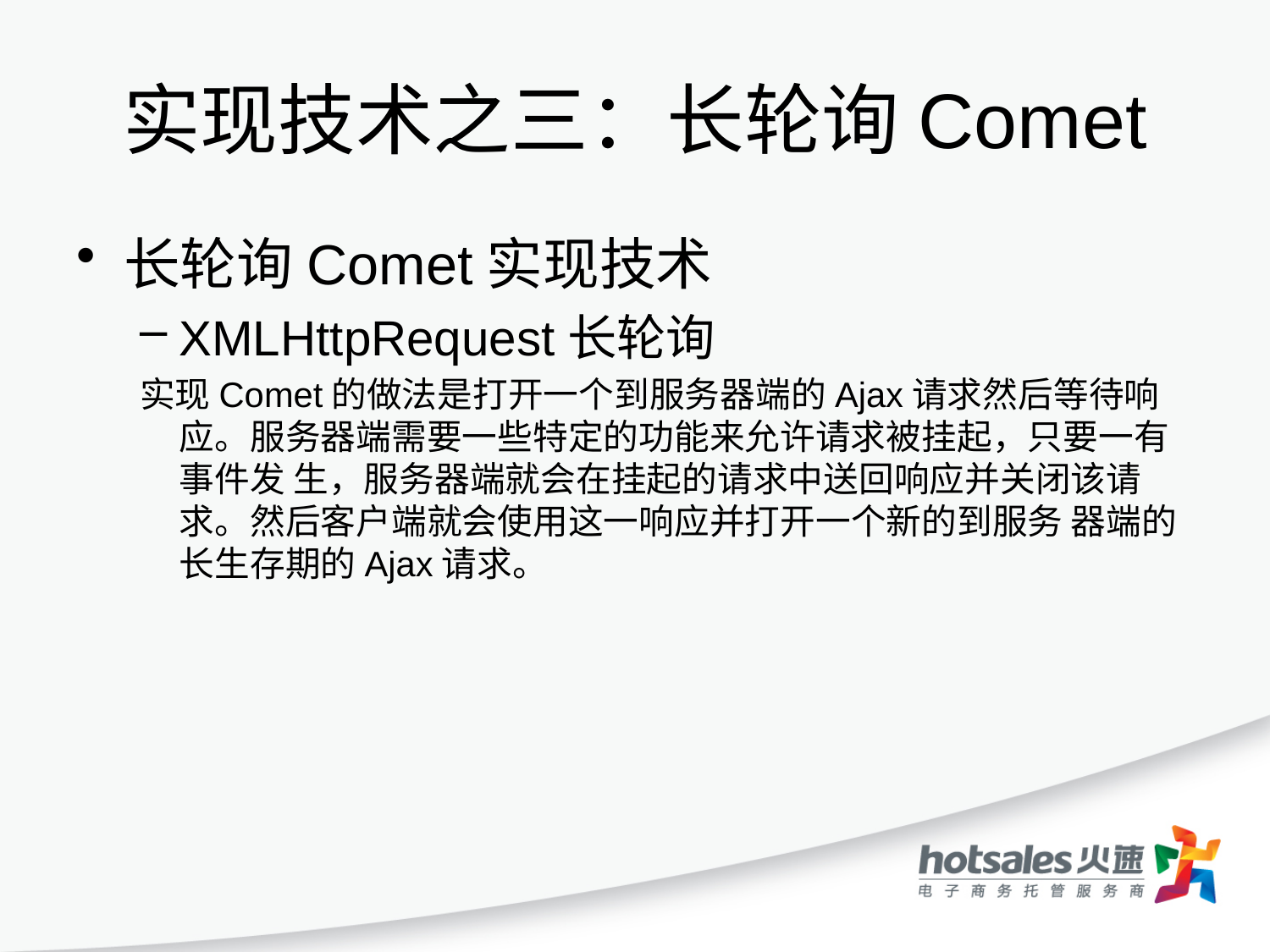

# 实现技术之三：长轮询Comet
长轮询Comet实现技术
XMLHttpRequest长轮询
实现Comet的做法是打开一个到服务器端的Ajax请求然后等待响应。服务器端需要一些特定的功能来允许请求被挂起，只要一有事件发 生，服务器端就会在挂起的请求中送回响应并关闭该请求。然后客户端就会使用这一响应并打开一个新的到服务 器端的长生存期的Ajax请求。